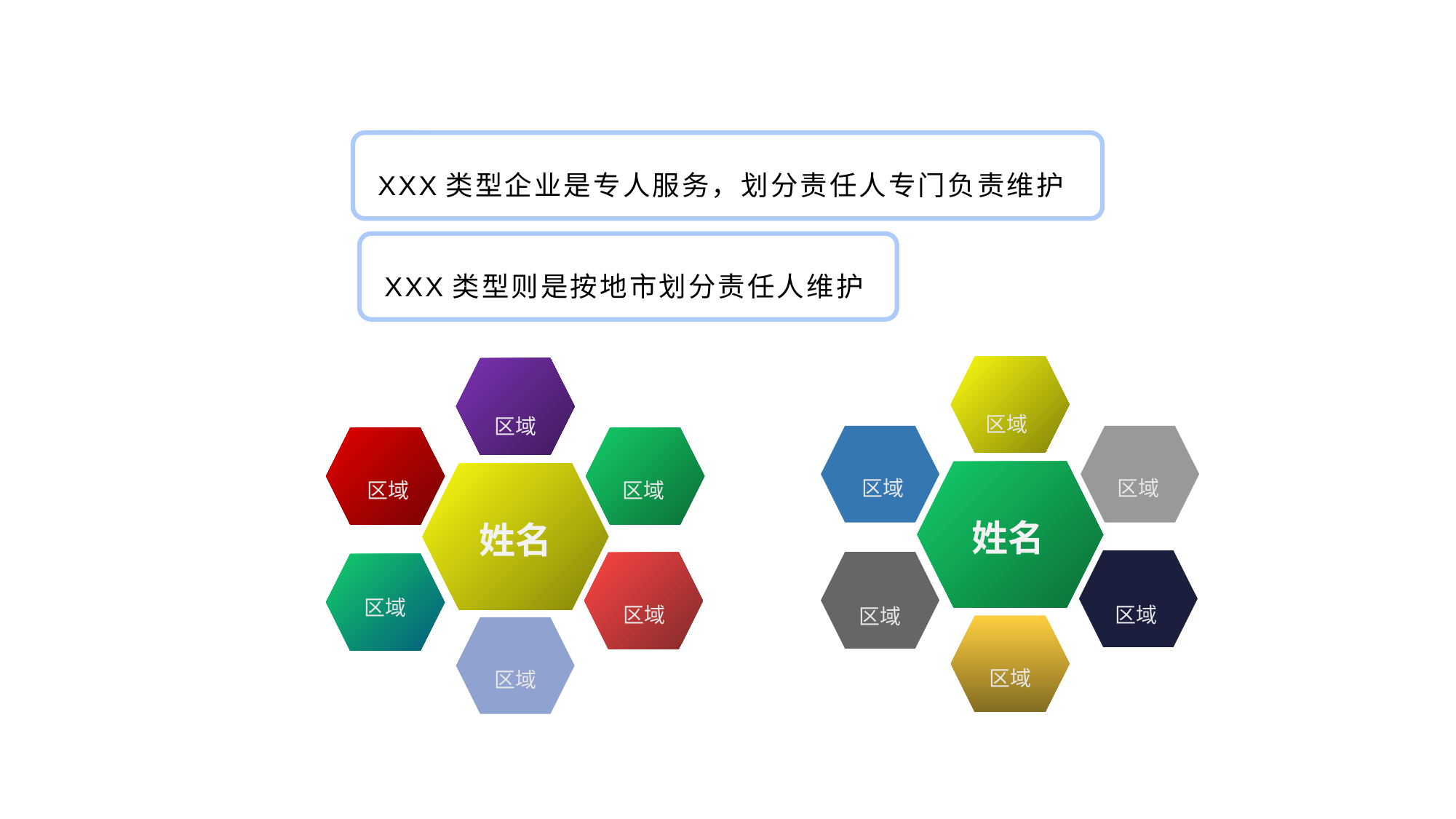

XXX类型企业是专人服务，划分责任人专门负责维护

XXX类型则是按地市划分责任人维护

区域

区域

区域

区域

区域

区域

姓名

姓名

区域

区域

区域

区域

区域

区域